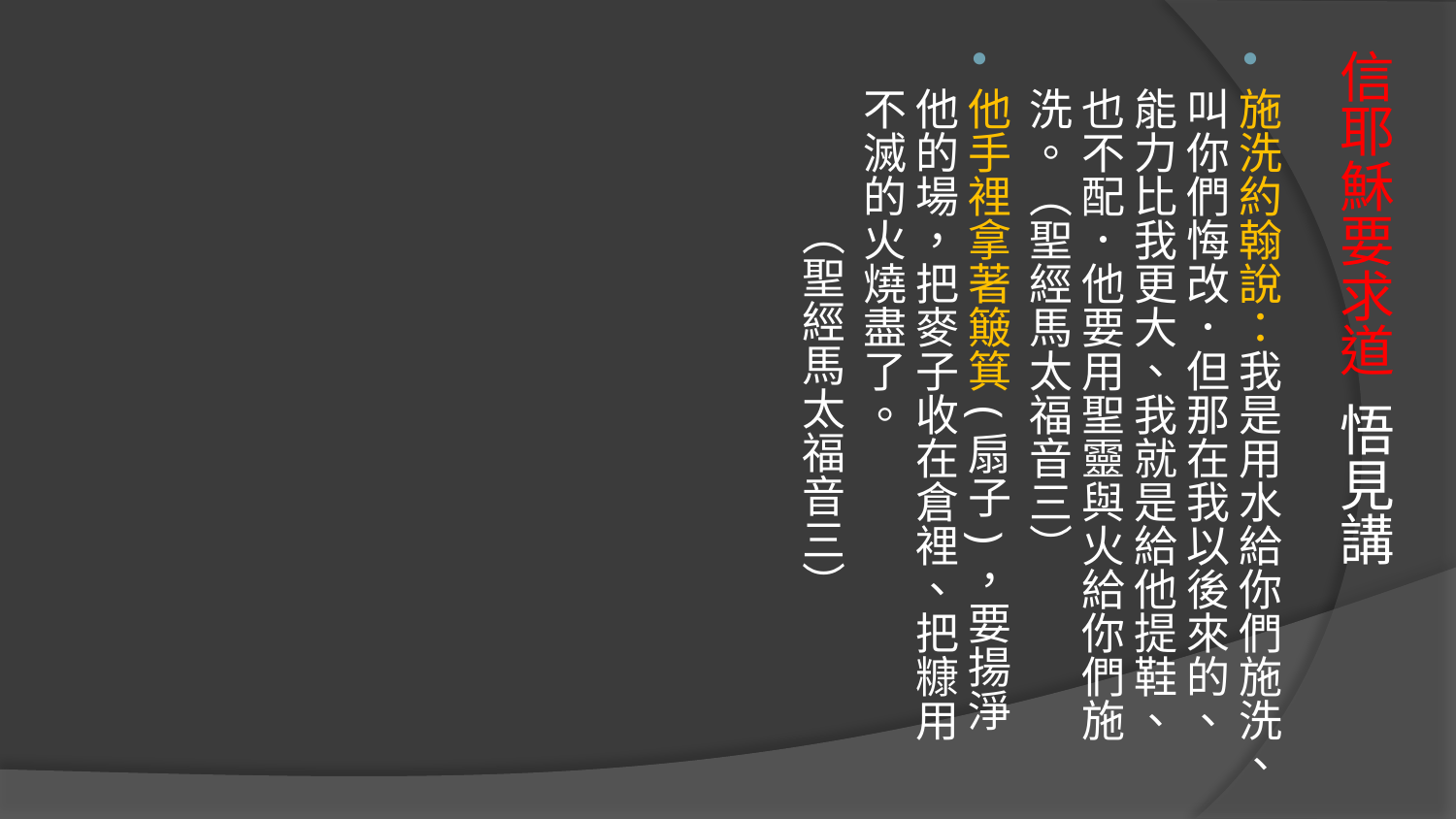

施洗約翰說：我是用水給你們施洗、叫你們悔改．但那在我以後來的、能力比我更大、我就是給他提鞋、也不配．他要用聖靈與火給你們施洗。（聖經馬太福音三）
他手裡拿著簸箕(扇子)，要揚淨他的場，把麥子收在倉裡、把糠用不滅的火燒盡了。
（聖經馬太福音三）

# 信耶穌要求道  悟見講